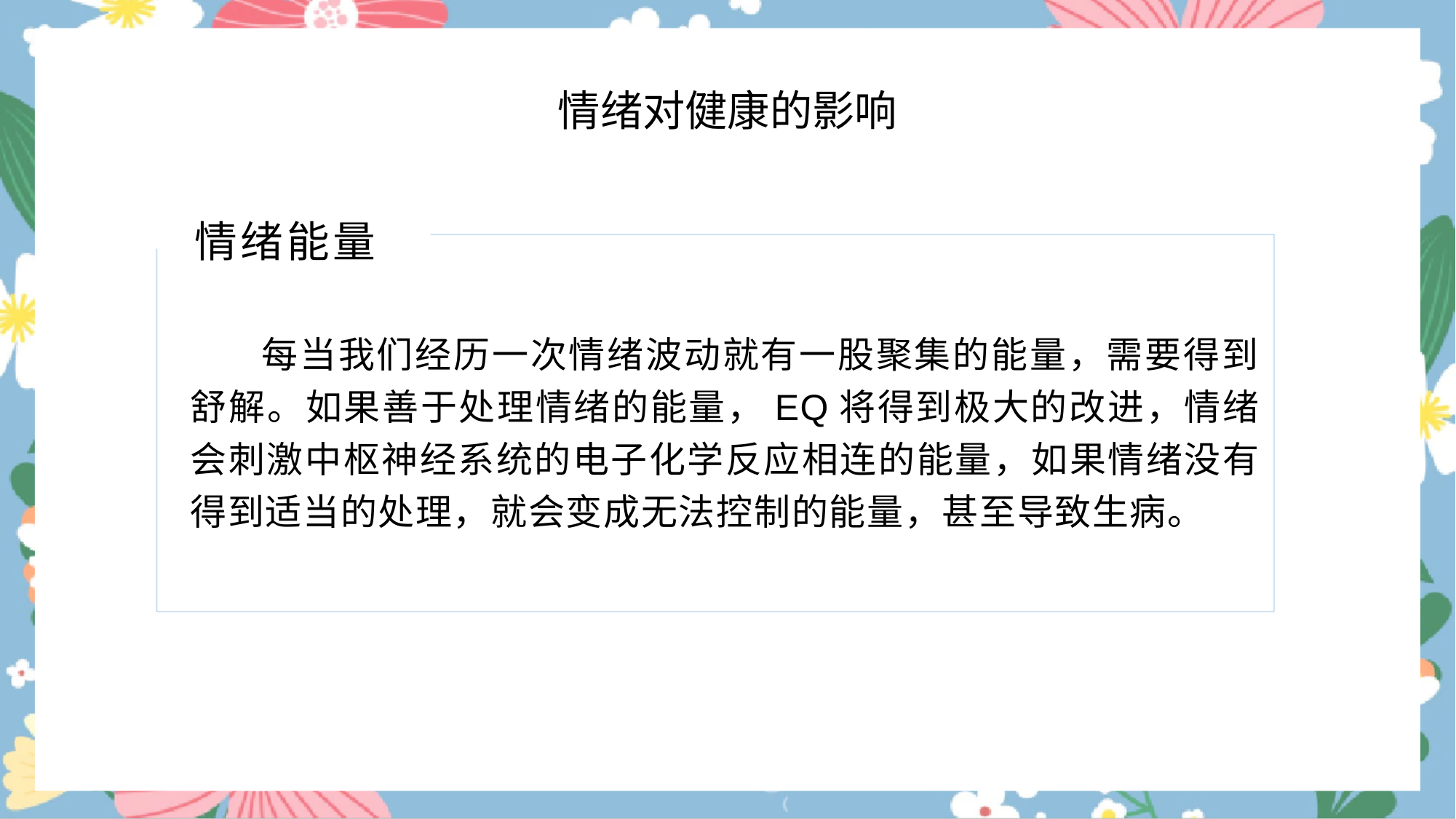

情绪对健康的影响
情绪能量
      每当我们经历一次情绪波动就有一股聚集的能量，需要得到舒解。如果善于处理情绪的能量，EQ将得到极大的改进，情绪会刺激中枢神经系统的电子化学反应相连的能量，如果情绪没有得到适当的处理，就会变成无法控制的能量，甚至导致生病。